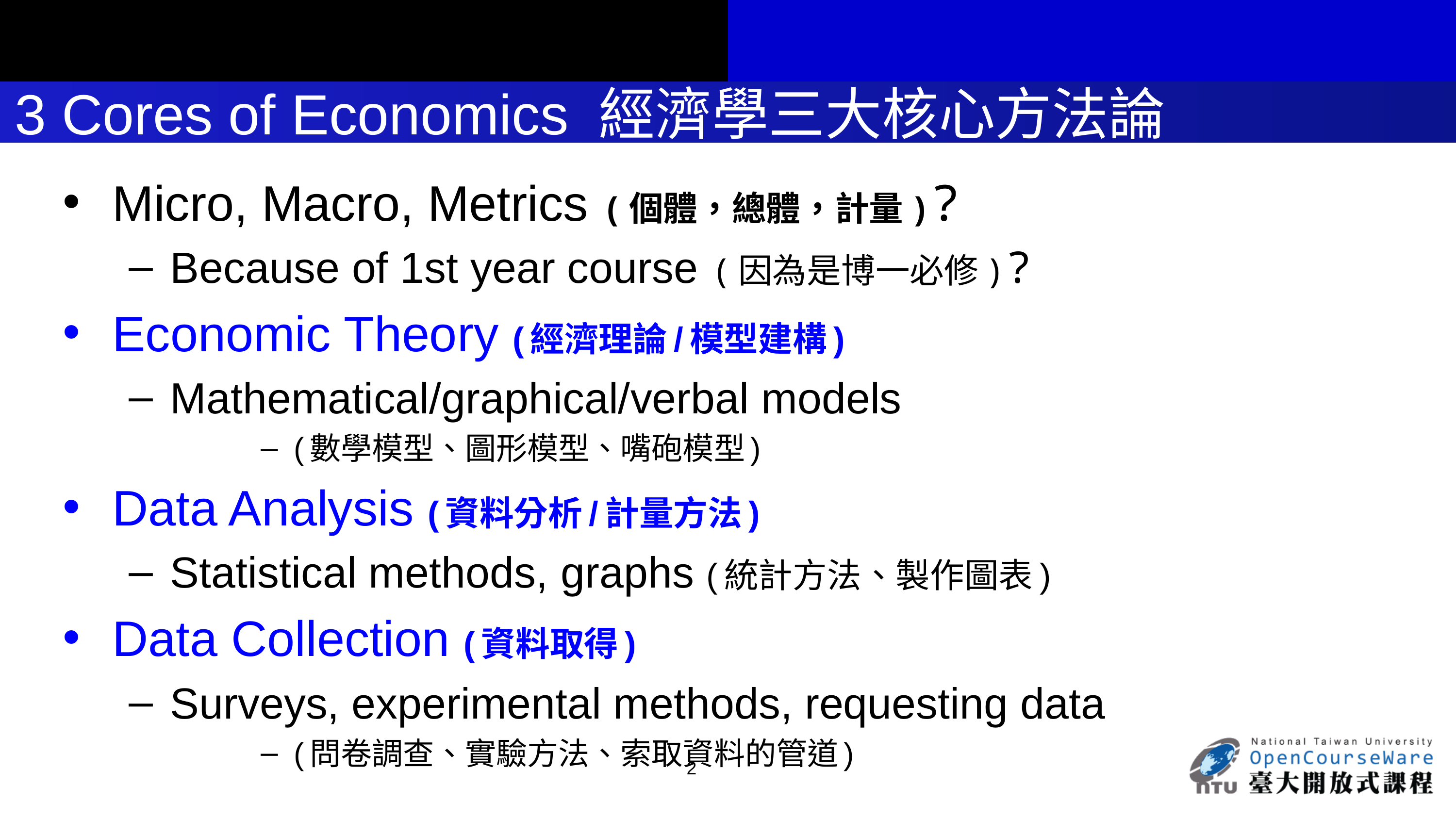

# 3 Cores of Economics 經濟學三大核心方法論
Micro, Macro, Metrics (個體，總體，計量)?
Because of 1st year course (因為是博一必修)?
Economic Theory (經濟理論/模型建構)
Mathematical/graphical/verbal models
(數學模型、圖形模型、嘴砲模型)
Data Analysis (資料分析/計量方法)
Statistical methods, graphs (統計方法、製作圖表)
Data Collection (資料取得)
Surveys, experimental methods, requesting data
(問卷調查、實驗方法、索取資料的管道)